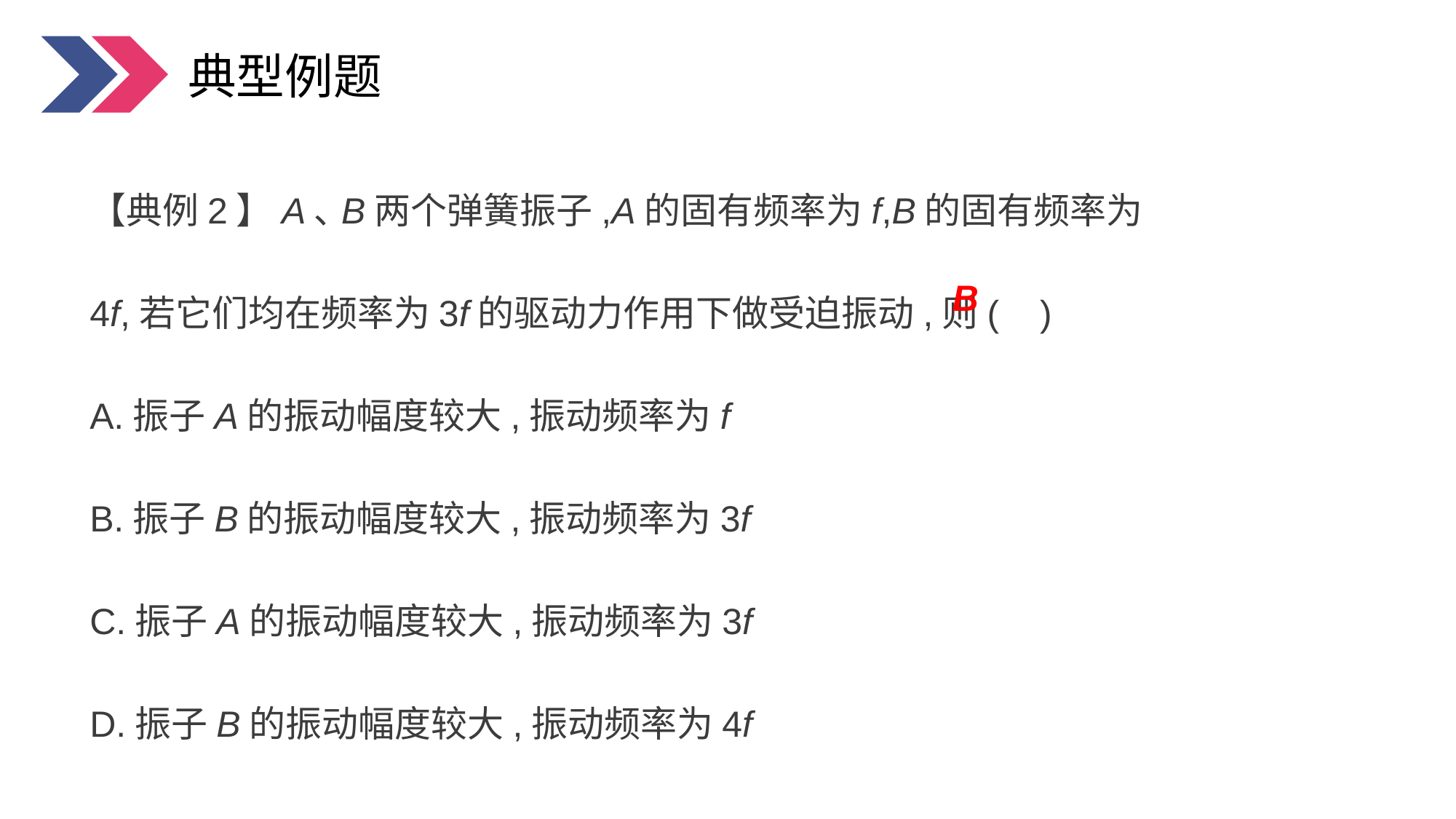

典型例题
【典例2】A､B两个弹簧振子,A的固有频率为f,B的固有频率为
4f,若它们均在频率为3f的驱动力作用下做受迫振动,则(    )
A.振子A的振动幅度较大,振动频率为f
B.振子B的振动幅度较大,振动频率为3f
C.振子A的振动幅度较大,振动频率为3f
D.振子B的振动幅度较大,振动频率为4f

B